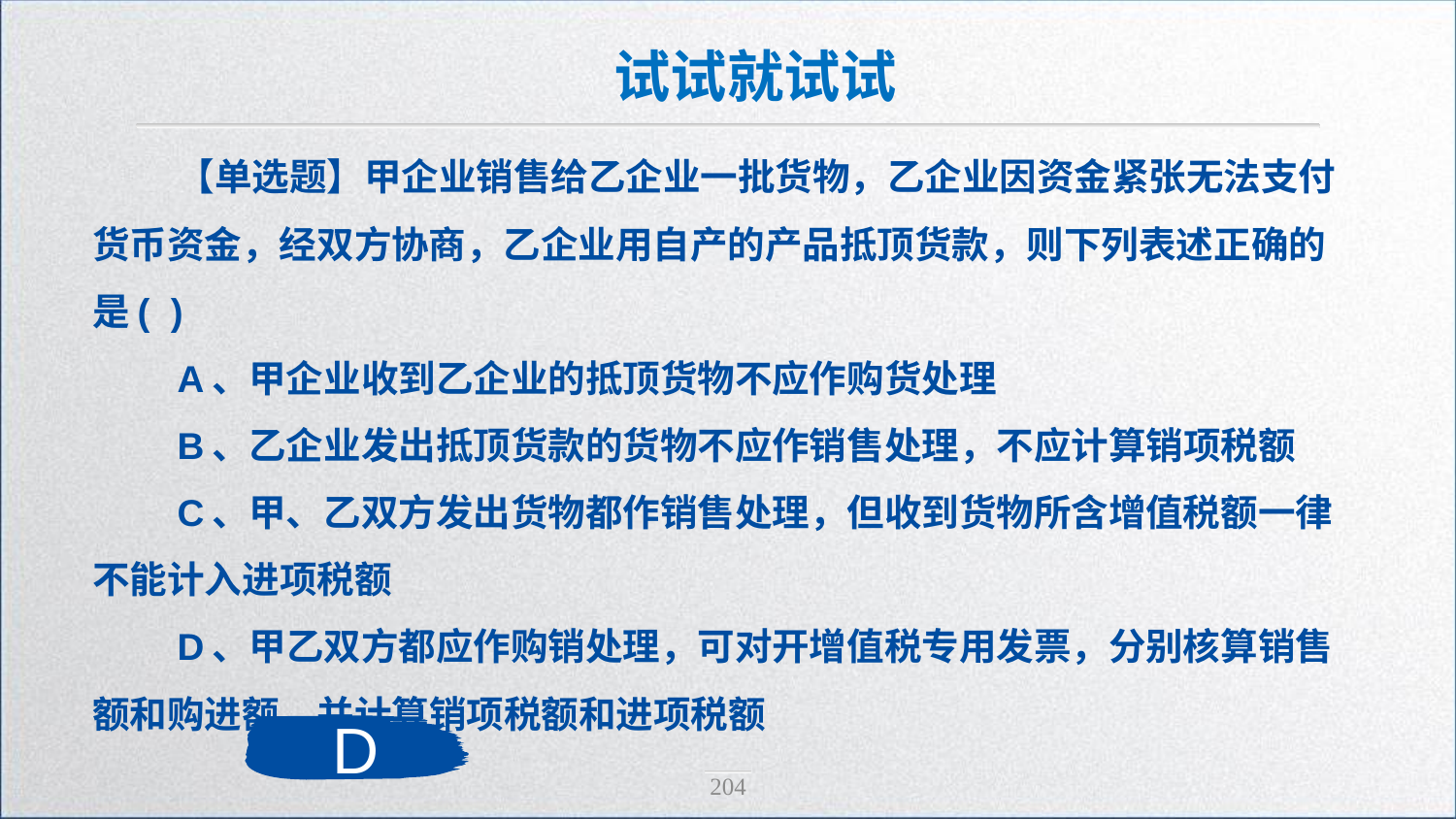

试试就试试
【单选题】甲企业销售给乙企业一批货物，乙企业因资金紧张无法支付货币资金，经双方协商，乙企业用自产的产品抵顶货款，则下列表述正确的是(  )
A、甲企业收到乙企业的抵顶货物不应作购货处理
B、乙企业发出抵顶货款的货物不应作销售处理，不应计算销项税额
C、甲、乙双方发出货物都作销售处理，但收到货物所含增值税额一律不能计入进项税额
D、甲乙双方都应作购销处理，可对开增值税专用发票，分别核算销售额和购进额，并计算销项税额和进项税额

D
204